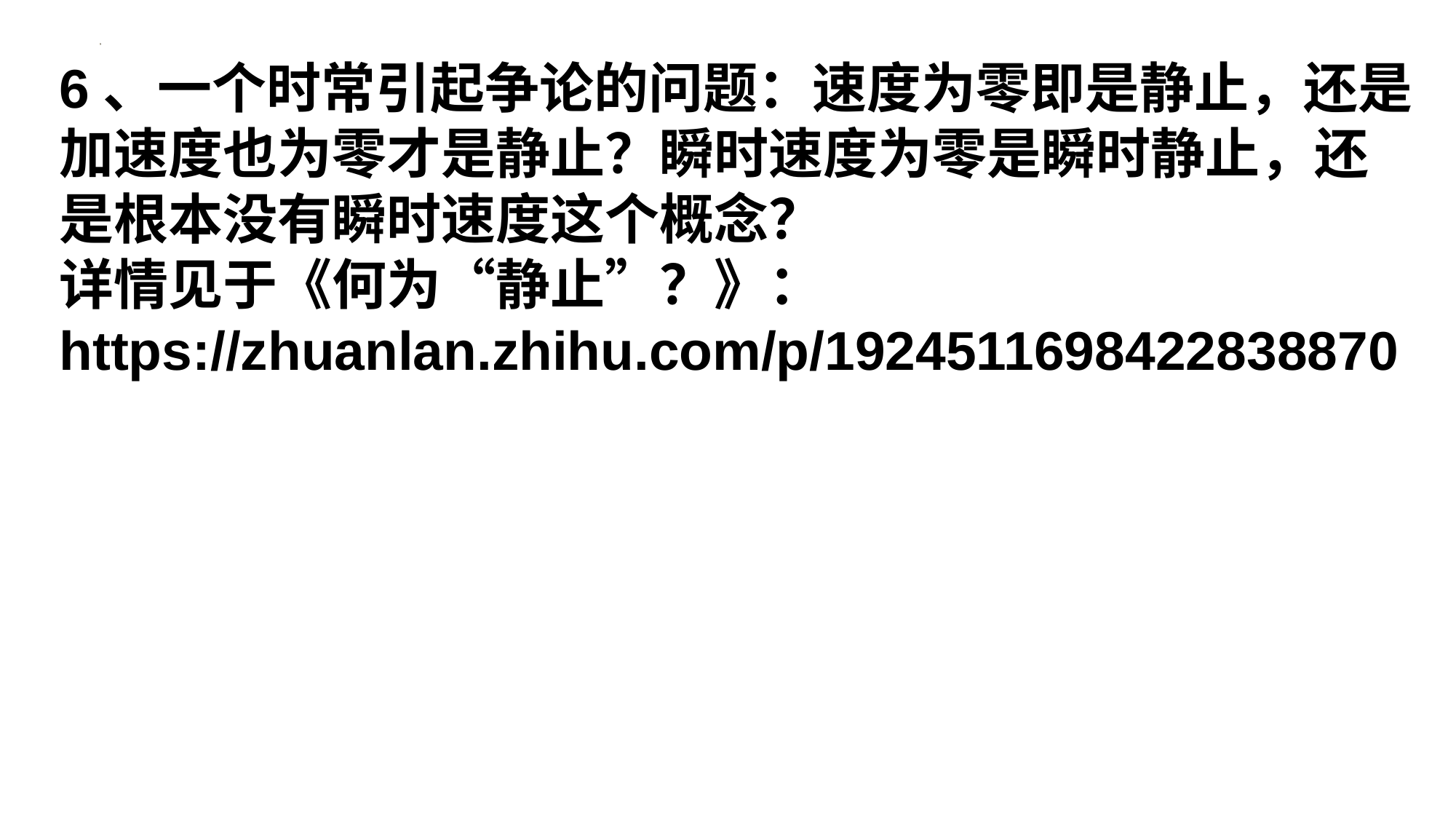

6、一个时常引起争论的问题：速度为零即是静止，还是加速度也为零才是静止？瞬时速度为零是瞬时静止，还是根本没有瞬时速度这个概念？
详情见于《何为“静止”？》：
https://zhuanlan.zhihu.com/p/1924511698422838870